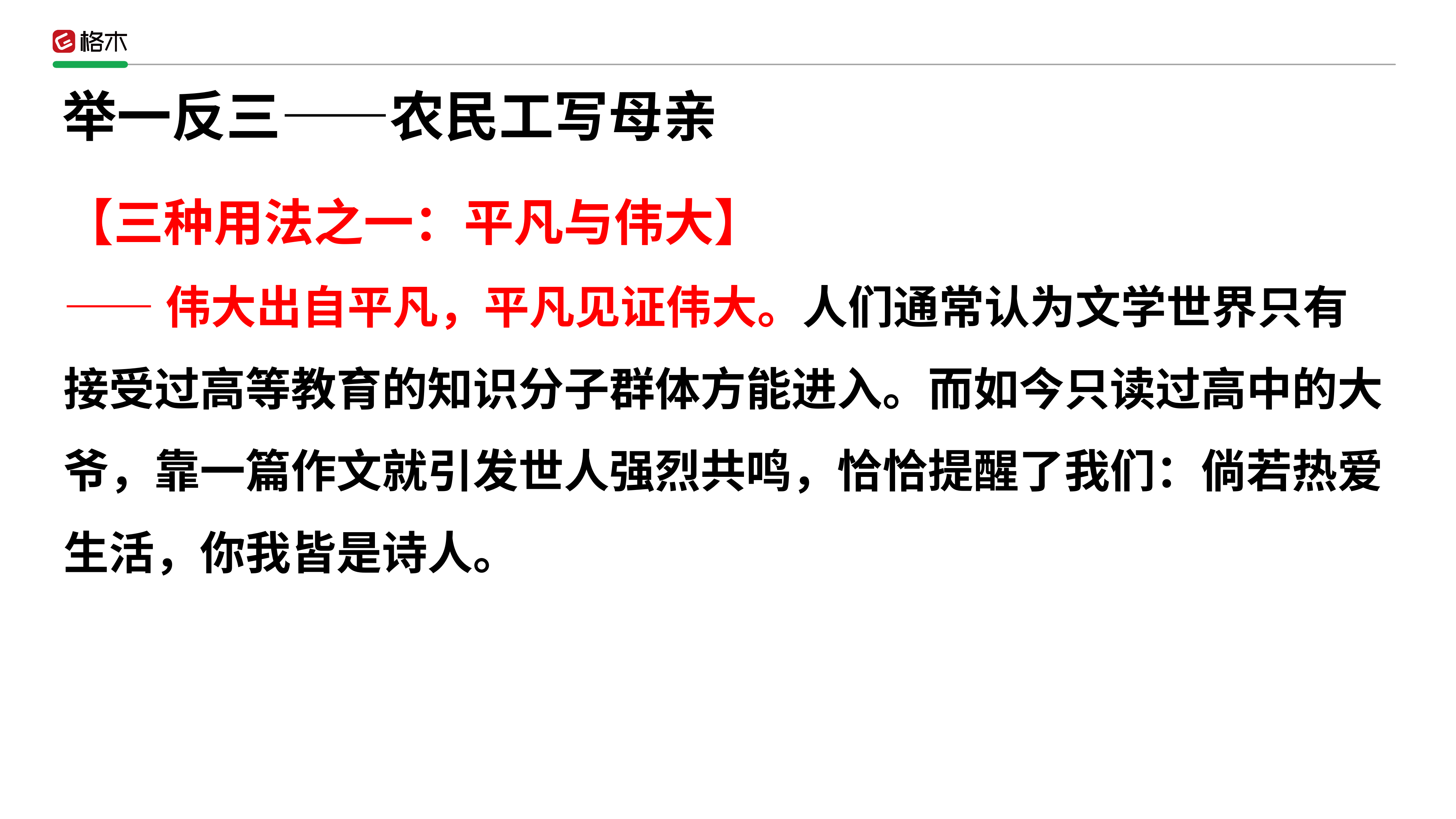

举一反三——农民工写母亲

【三种用法之一：平凡与伟大】
——伟大出自平凡，平凡见证伟大。人们通常认为文学世界只有接受过高等教育的知识分子群体方能进入。而如今只读过高中的大爷，靠一篇作文就引发世人强烈共鸣，恰恰提醒了我们：倘若热爱生活，你我皆是诗人。